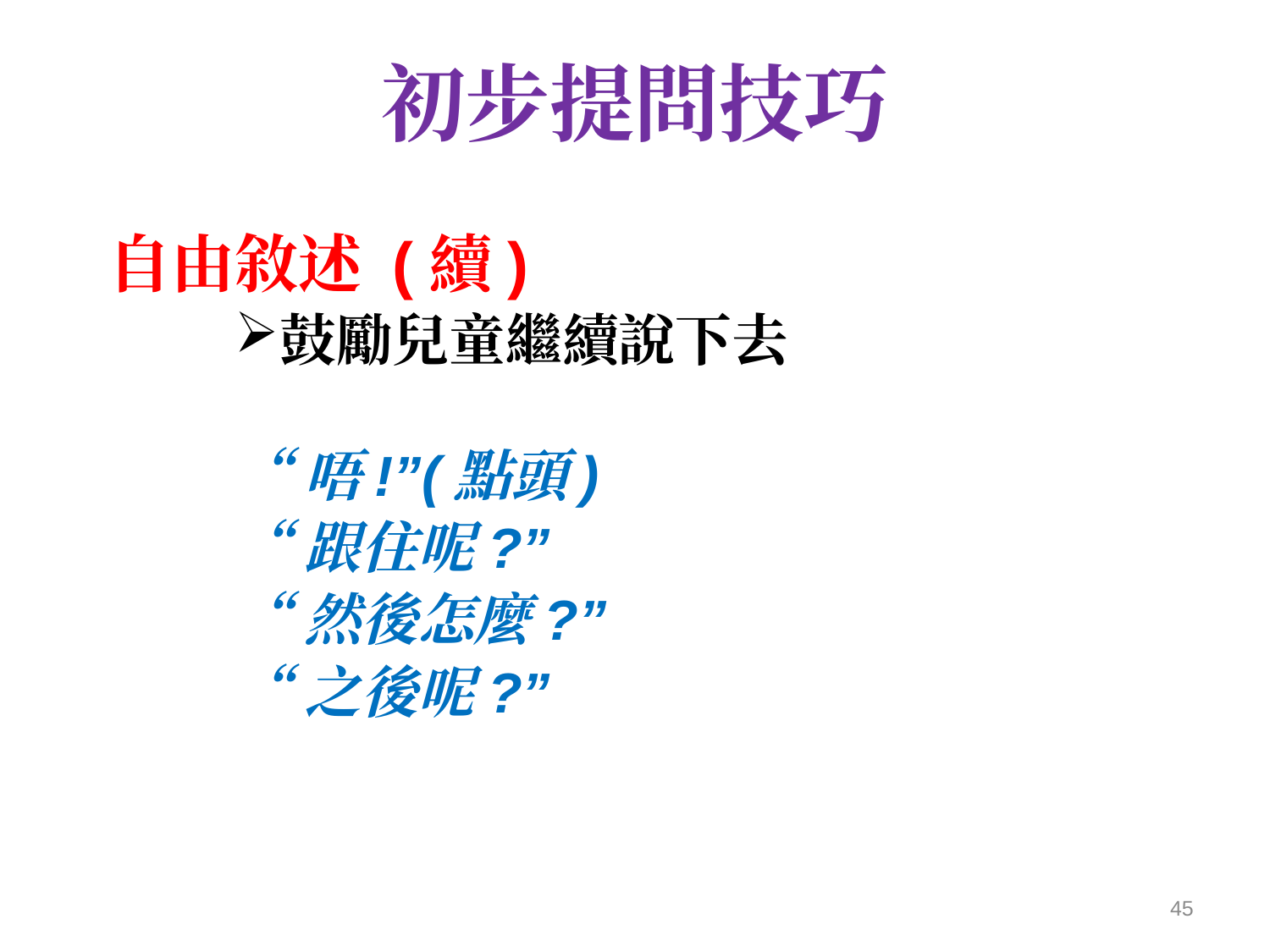

# 初步提問技巧
自由敘述 (續)
鼓勵兒童繼續說下去

“唔!”(點頭)
“跟住呢?”
“然後怎麼?”
“之後呢?”
45